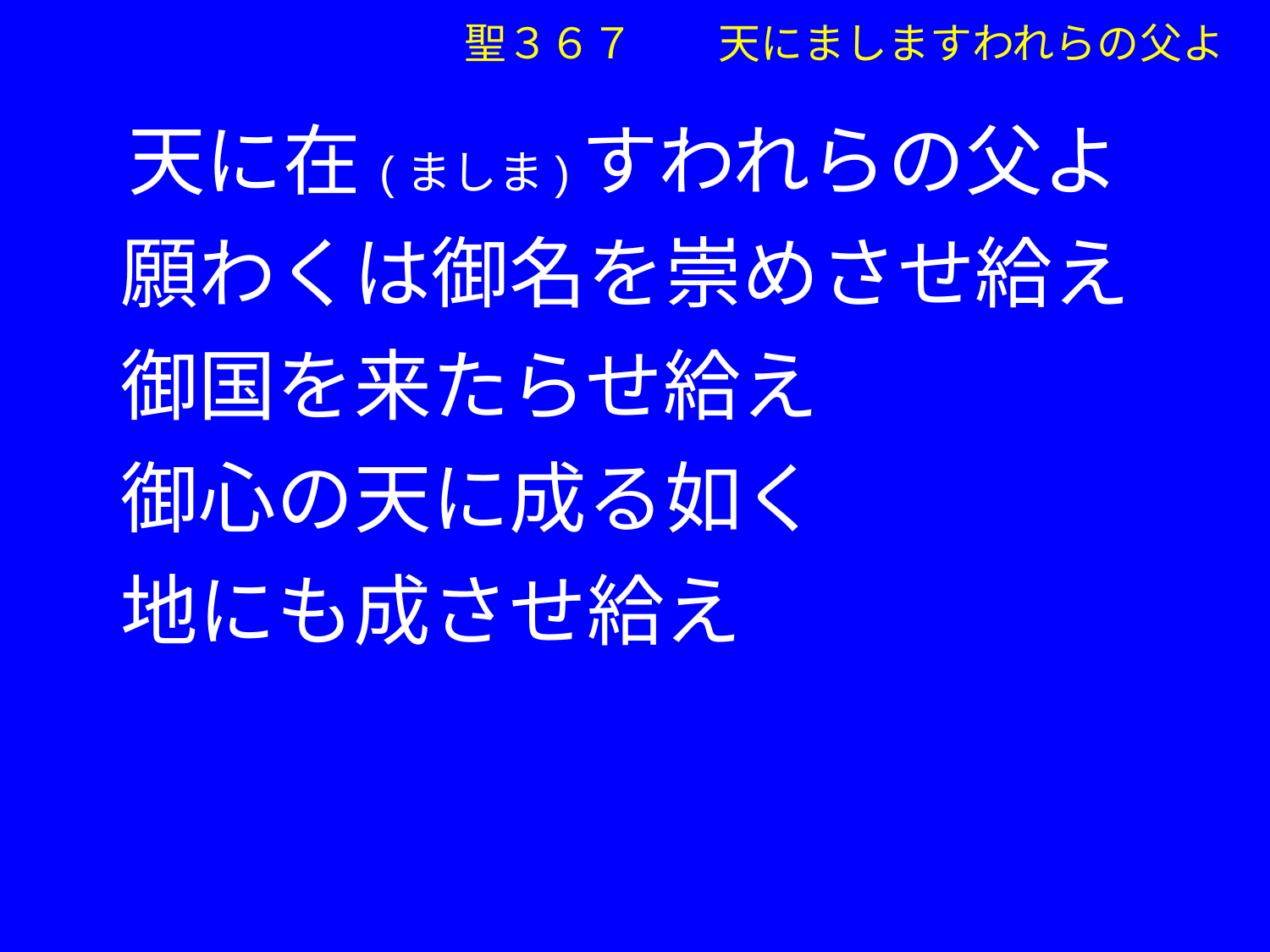

天に在(ましま)すわれらの父よ
　願わくは御名を崇めさせ給え
　御国を来たらせ給え
　御心の天に成る如く
　地にも成させ給え

聖３６７　　天にましますわれらの父よ